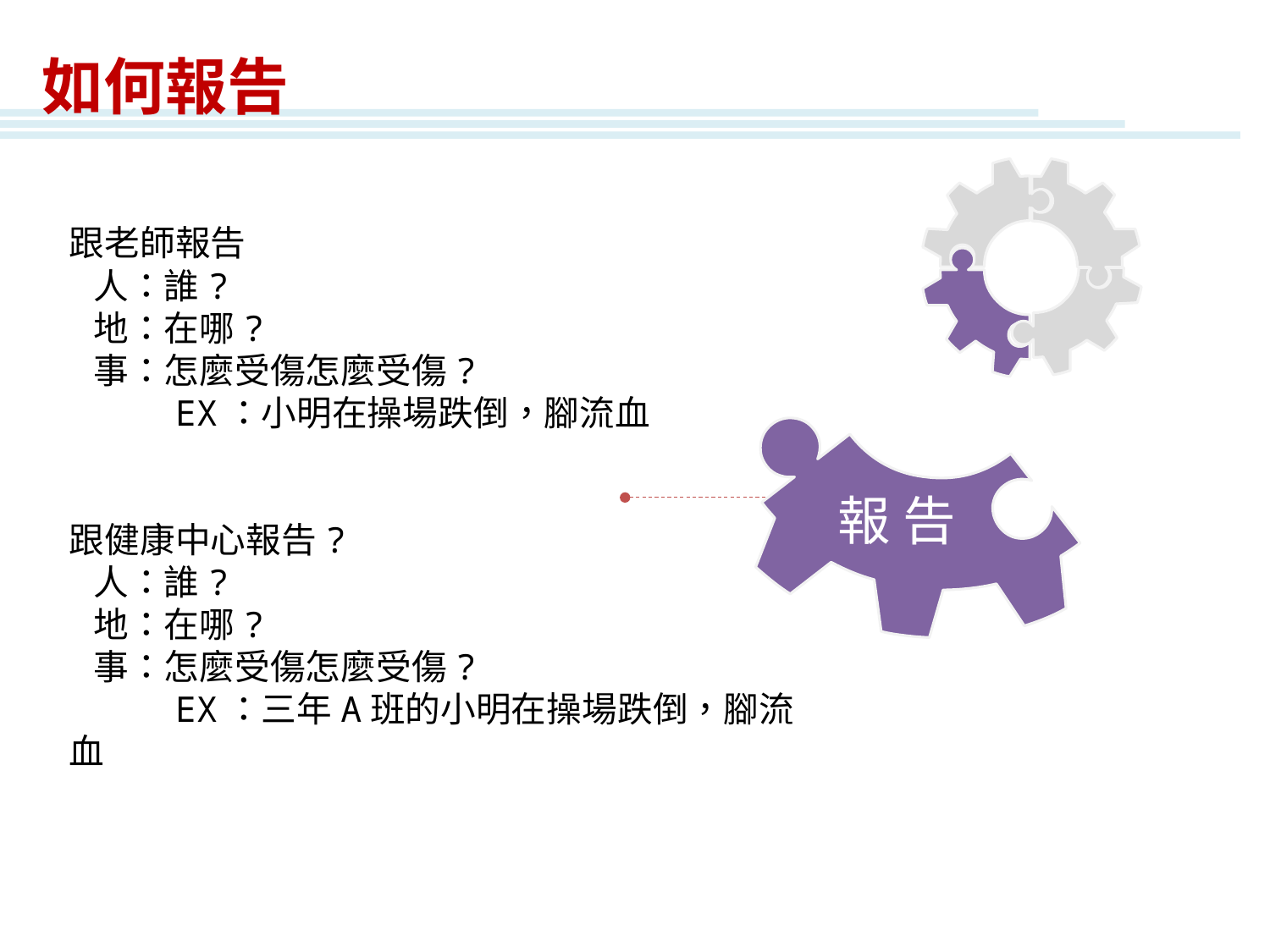

如何報告

跟老師報告
  人：誰?
  地：在哪?
  事：怎麼受傷怎麼受傷?
     EX：小明在操場跌倒，腳流血

跟健康中心報告?
  人：誰?
  地：在哪?
  事：怎麼受傷怎麼受傷?
     EX：三年A班的小明在操場跌倒，腳流血

報 告